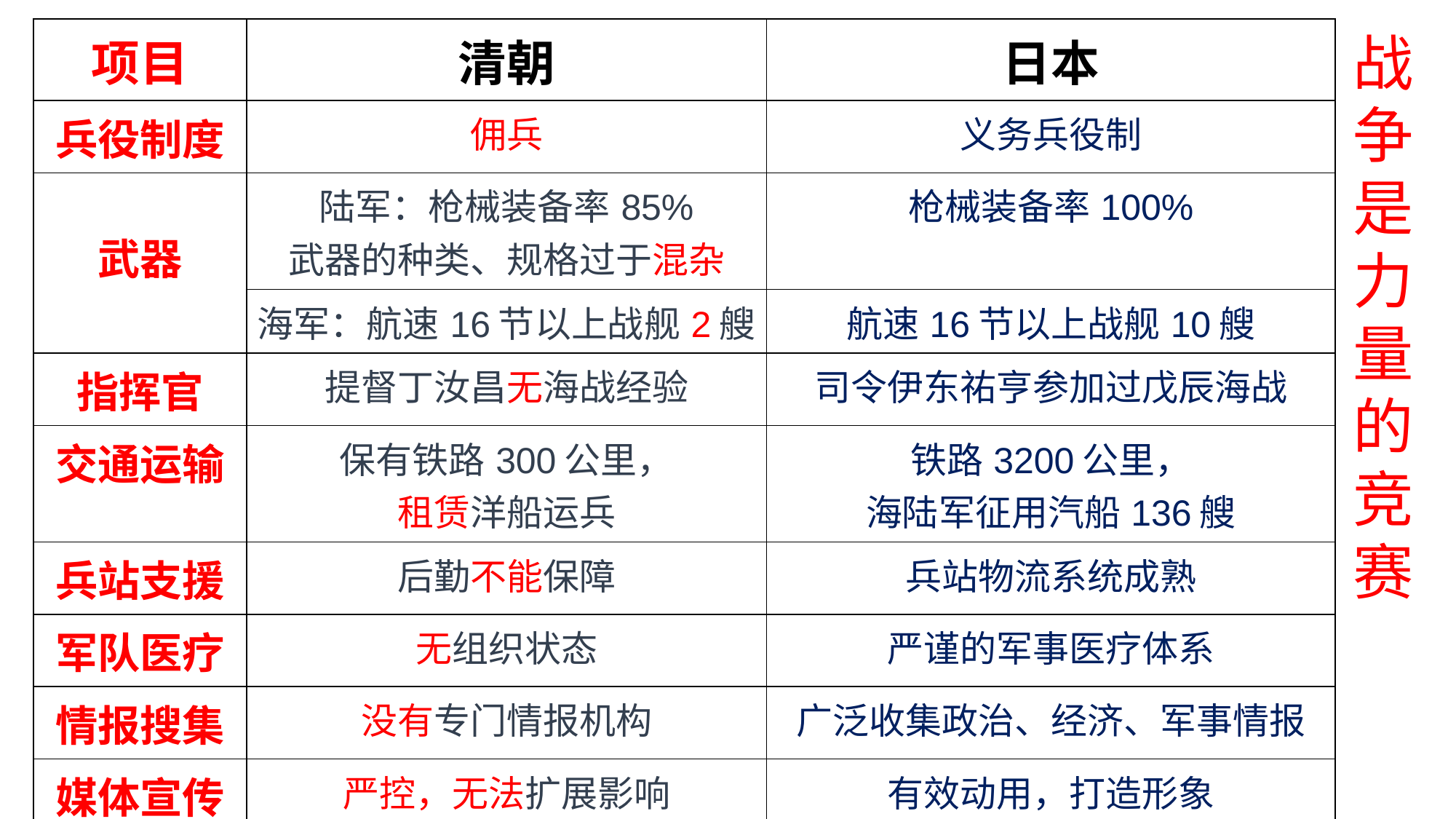

| 项目 | 清朝 | 日本 |
| --- | --- | --- |
| 兵役制度 | 佣兵 | 义务兵役制 |
| 武器 | 陆军：枪械装备率85% 武器的种类、规格过于混杂 | 枪械装备率100% |
|  | 海军：航速16节以上战舰2艘 | 航速16节以上战舰10艘 |
| 指挥官 | 提督丁汝昌无海战经验 | 司令伊东祐亨参加过戊辰海战 |
| 交通运输 | 保有铁路300公里， 租赁洋船运兵 | 铁路3200公里， 海陆军征用汽船136艘 |
| 兵站支援 | 后勤不能保障 | 兵站物流系统成熟 |
| 军队医疗 | 无组织状态 | 严谨的军事医疗体系 |
| 情报搜集 | 没有专门情报机构 | 广泛收集政治、经济、军事情报 |
| 媒体宣传 | 严控，无法扩展影响 | 有效动用，打造形象 |
| 军夫体制 | 缺乏明确后勤保障 | 15万军夫大军 |
战
争
是
力
量
的
竞
赛